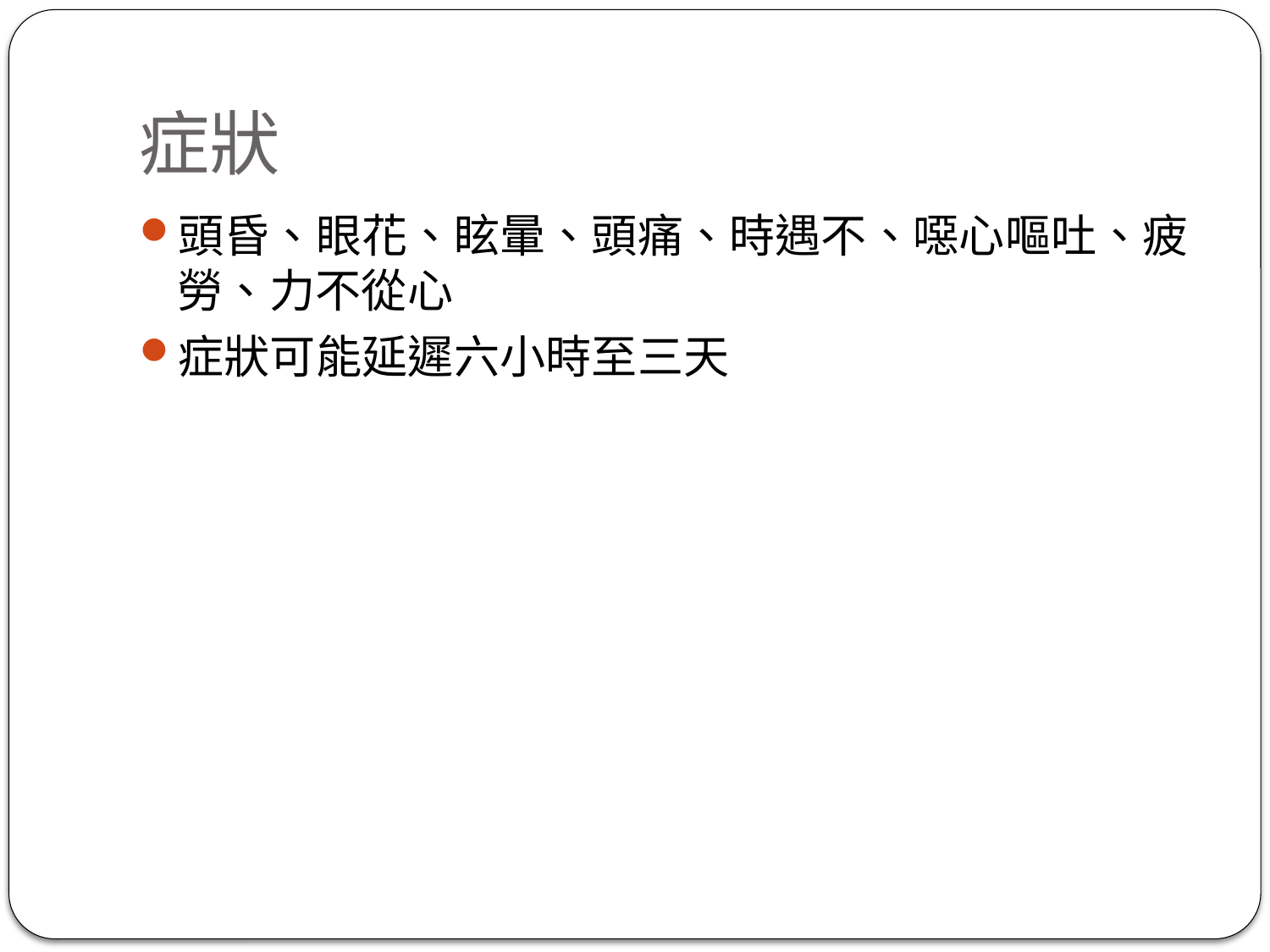

# 症狀
頭昏、眼花、眩暈、頭痛、時遇不、噁心嘔吐、疲勞、力不從心
症狀可能延遲六小時至三天